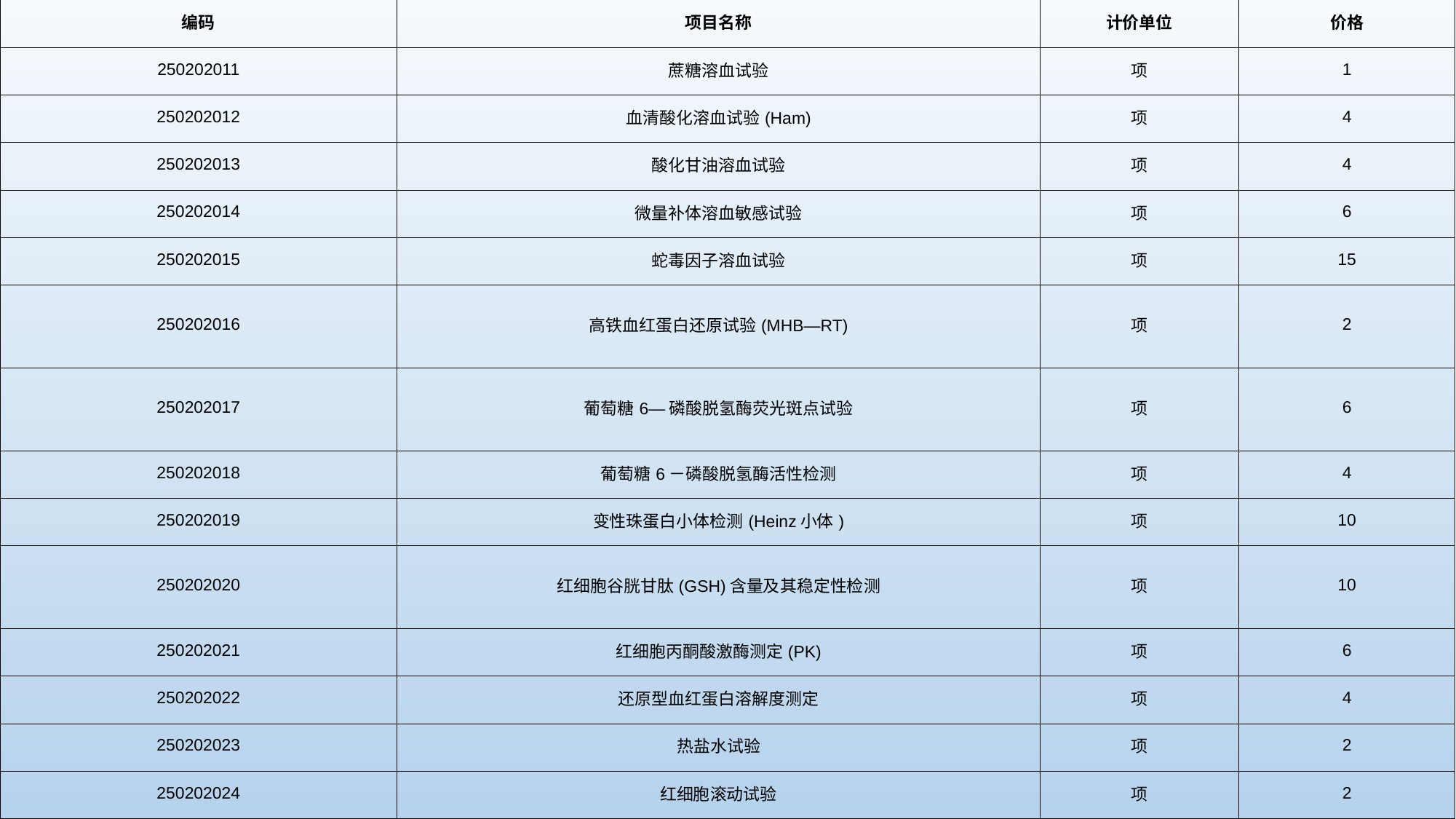

| 编码 | 项目名称 | 计价单位 | 价格 |
| --- | --- | --- | --- |
| 250202011 | 蔗糖溶血试验 | 项 | 1 |
| 250202012 | 血清酸化溶血试验(Ham) | 项 | 4 |
| 250202013 | 酸化甘油溶血试验 | 项 | 4 |
| 250202014 | 微量补体溶血敏感试验 | 项 | 6 |
| 250202015 | 蛇毒因子溶血试验 | 项 | 15 |
| 250202016 | 高铁血红蛋白还原试验(MHB—RT) | 项 | 2 |
| 250202017 | 葡萄糖6—磷酸脱氢酶荧光斑点试验 | 项 | 6 |
| 250202018 | 葡萄糖6－磷酸脱氢酶活性检测 | 项 | 4 |
| 250202019 | 变性珠蛋白小体检测(Heinz小体) | 项 | 10 |
| 250202020 | 红细胞谷胱甘肽(GSH)含量及其稳定性检测 | 项 | 10 |
| 250202021 | 红细胞丙酮酸激酶测定(PK) | 项 | 6 |
| 250202022 | 还原型血红蛋白溶解度测定 | 项 | 4 |
| 250202023 | 热盐水试验 | 项 | 2 |
| 250202024 | 红细胞滚动试验 | 项 | 2 |